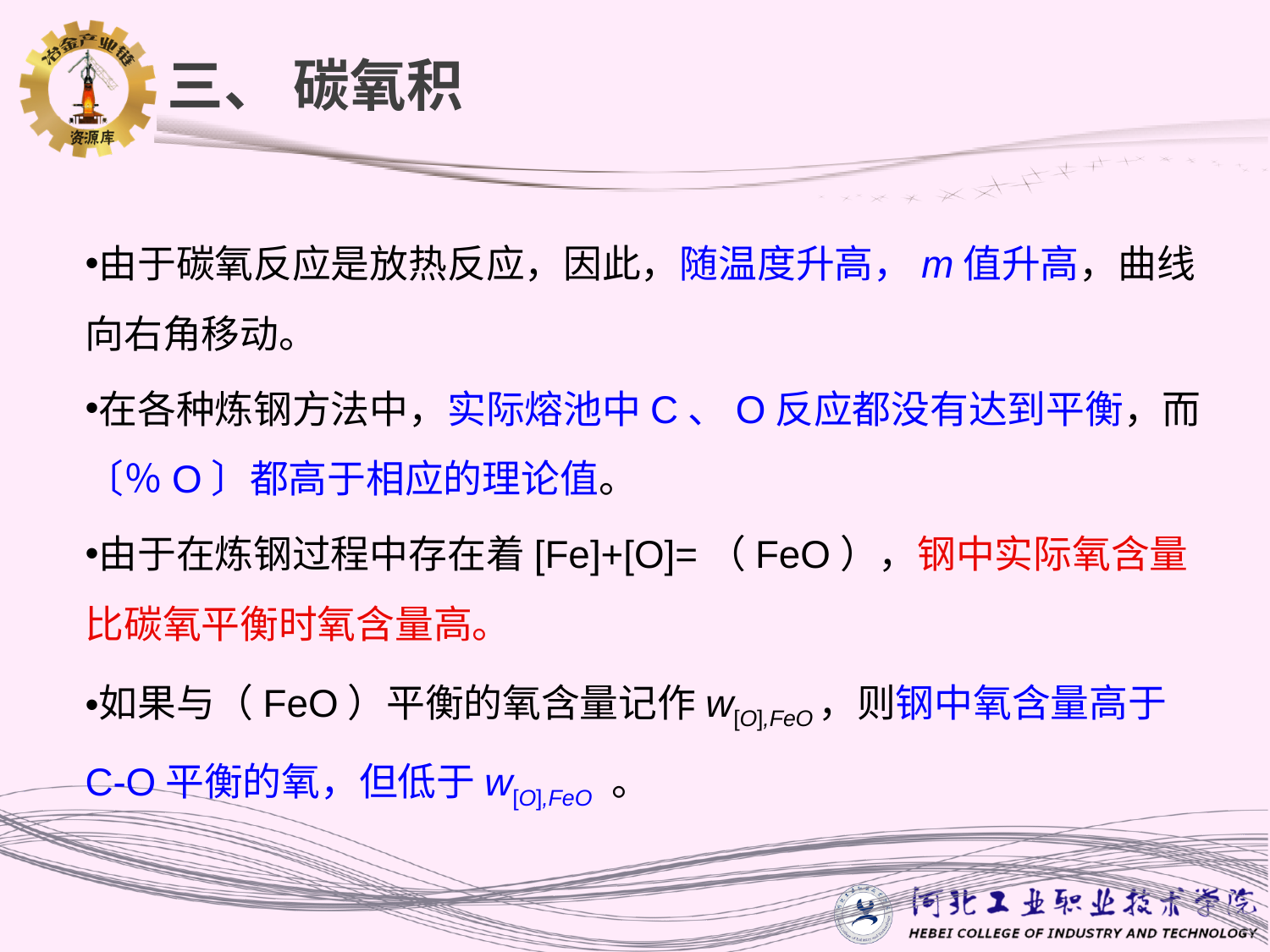

三、 碳氧积
由于碳氧反应是放热反应，因此，随温度升高，m值升高，曲线向右角移动。
在各种炼钢方法中，实际熔池中C、O反应都没有达到平衡，而〔％O〕都高于相应的理论值。
由于在炼钢过程中存在着[Fe]+[O]=（FeO），钢中实际氧含量比碳氧平衡时氧含量高。
如果与（FeO）平衡的氧含量记作w[O],FeO，则钢中氧含量高于C-O平衡的氧，但低于w[O],FeO 。